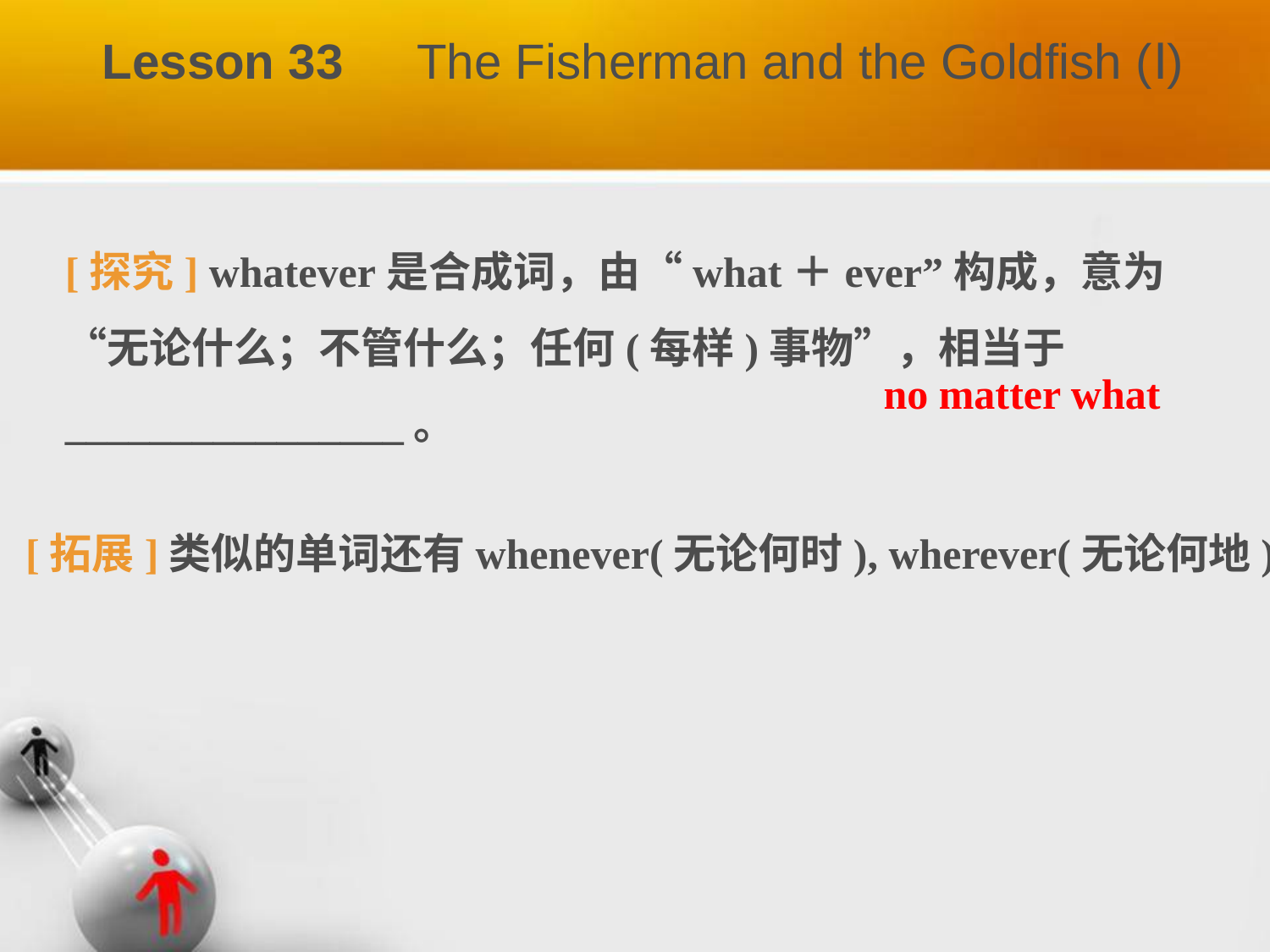

Lesson 33　The Fisherman and the Goldfish (Ⅰ)
[探究] whatever是合成词，由“what＋ever”构成，意为“无论什么；不管什么；任何(每样)事物”，相当于________________。
no matter what
[拓展]类似的单词还有whenever(无论何时), wherever(无论何地)等。